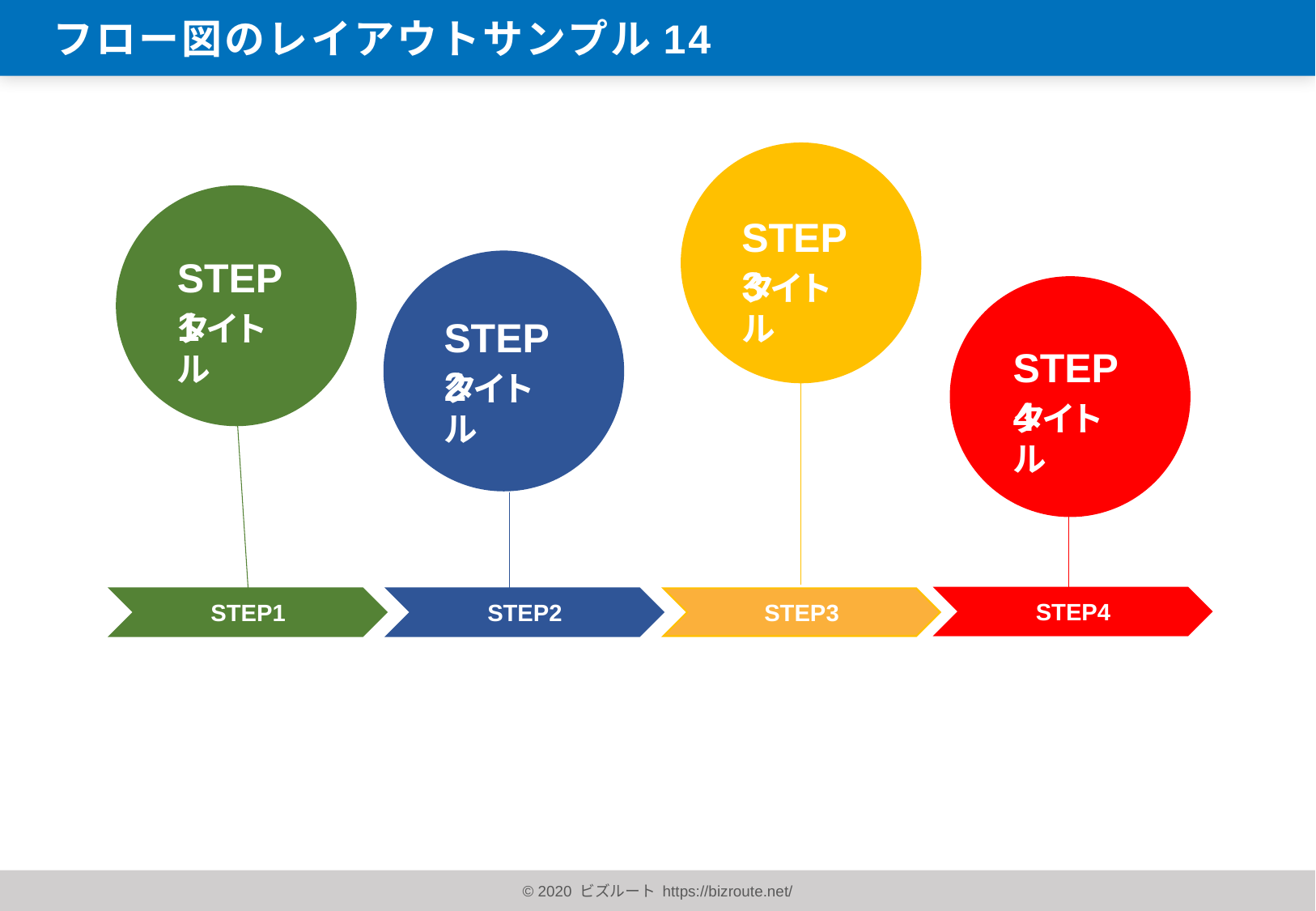

フロー図のレイアウトサンプル14

STEP3
STEP1

タイトル

タイトル
STEP2
STEP4
タイトル
タイトル
STEP4
STEP3
STEP1
STEP2

© 2020 ビズルート https://bizroute.net/